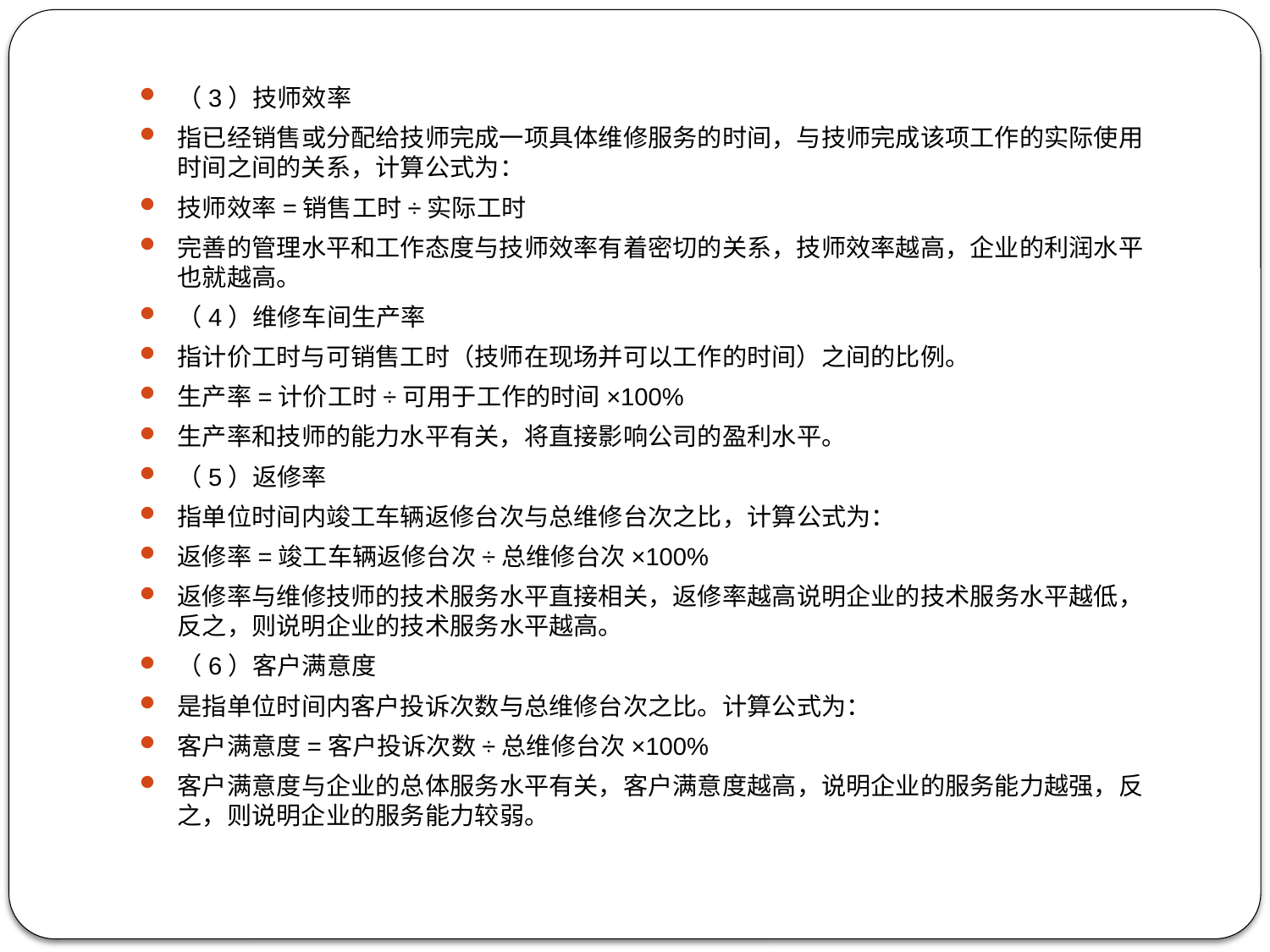

（3）技师效率
指已经销售或分配给技师完成一项具体维修服务的时间，与技师完成该项工作的实际使用时间之间的关系，计算公式为：
技师效率=销售工时÷实际工时
完善的管理水平和工作态度与技师效率有着密切的关系，技师效率越高，企业的利润水平也就越高。
（4）维修车间生产率
指计价工时与可销售工时（技师在现场并可以工作的时间）之间的比例。
生产率=计价工时÷可用于工作的时间×100%
生产率和技师的能力水平有关，将直接影响公司的盈利水平。
（5）返修率
指单位时间内竣工车辆返修台次与总维修台次之比，计算公式为：
返修率=竣工车辆返修台次÷总维修台次×100%
返修率与维修技师的技术服务水平直接相关，返修率越高说明企业的技术服务水平越低，反之，则说明企业的技术服务水平越高。
（6）客户满意度
是指单位时间内客户投诉次数与总维修台次之比。计算公式为：
客户满意度=客户投诉次数÷总维修台次×100%
客户满意度与企业的总体服务水平有关，客户满意度越高，说明企业的服务能力越强，反之，则说明企业的服务能力较弱。